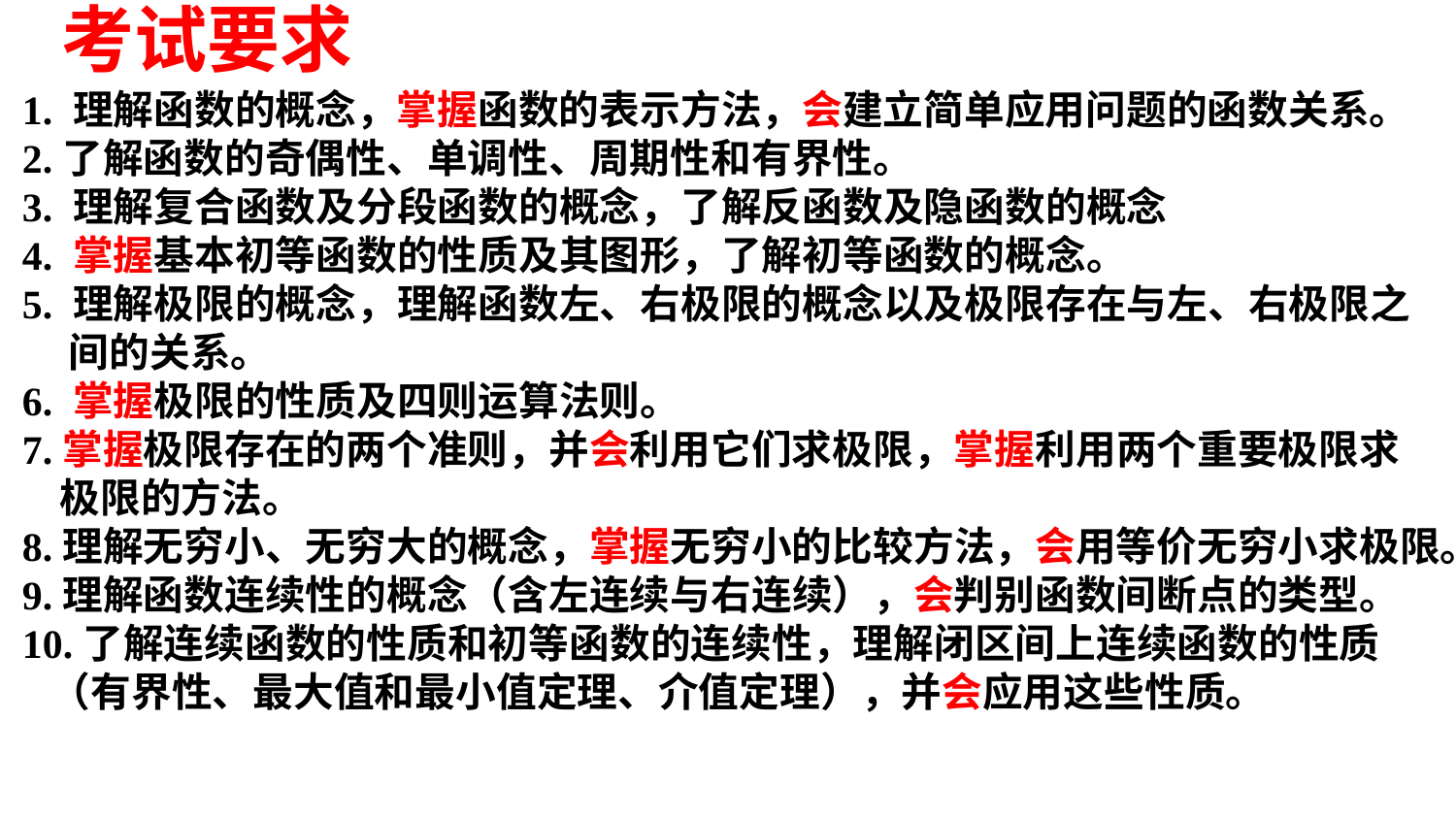

考试要求
1. 理解函数的概念，掌握函数的表示方法，会建立简单应用问题的函数关系。
2.了解函数的奇偶性、单调性、周期性和有界性。
3. 理解复合函数及分段函数的概念，了解反函数及隐函数的概念
4. 掌握基本初等函数的性质及其图形，了解初等函数的概念。
5. 理解极限的概念，理解函数左、右极限的概念以及极限存在与左、右极限之
    间的关系。
6. 掌握极限的性质及四则运算法则。
7.掌握极限存在的两个准则，并会利用它们求极限，掌握利用两个重要极限求
   极限的方法。
8.理解无穷小、无穷大的概念，掌握无穷小的比较方法，会用等价无穷小求极限。
9.理解函数连续性的概念（含左连续与右连续），会判别函数间断点的类型。
10.了解连续函数的性质和初等函数的连续性，理解闭区间上连续函数的性质
  （有界性、最大值和最小值定理、介值定理），并会应用这些性质。